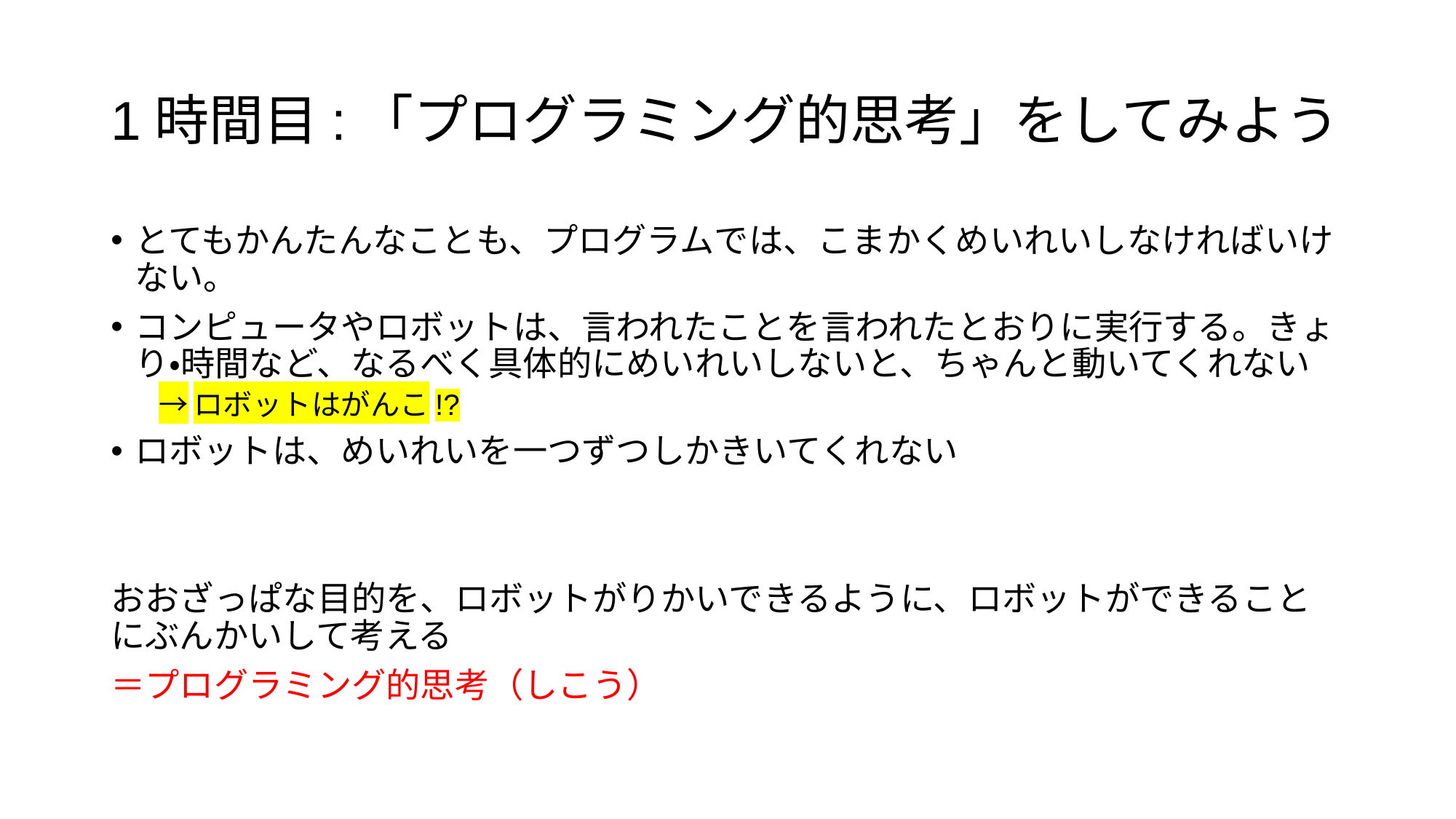

# 1時間目:「プログラミング的思考」をしてみよう
とてもかんたんなことも、プログラムでは、こまかくめいれいしなければいけない。
コンピュータやロボットは、言われたことを言われたとおりに実行する。きょり・時間など、なるべく具体的にめいれいしないと、ちゃんと動いてくれない
→ロボットはがんこ!?
ロボットは、めいれいを一つずつしかきいてくれない

おおざっぱな目的を、ロボットがりかいできるように、ロボットができることにぶんかいして考える
＝プログラミング的思考（しこう）